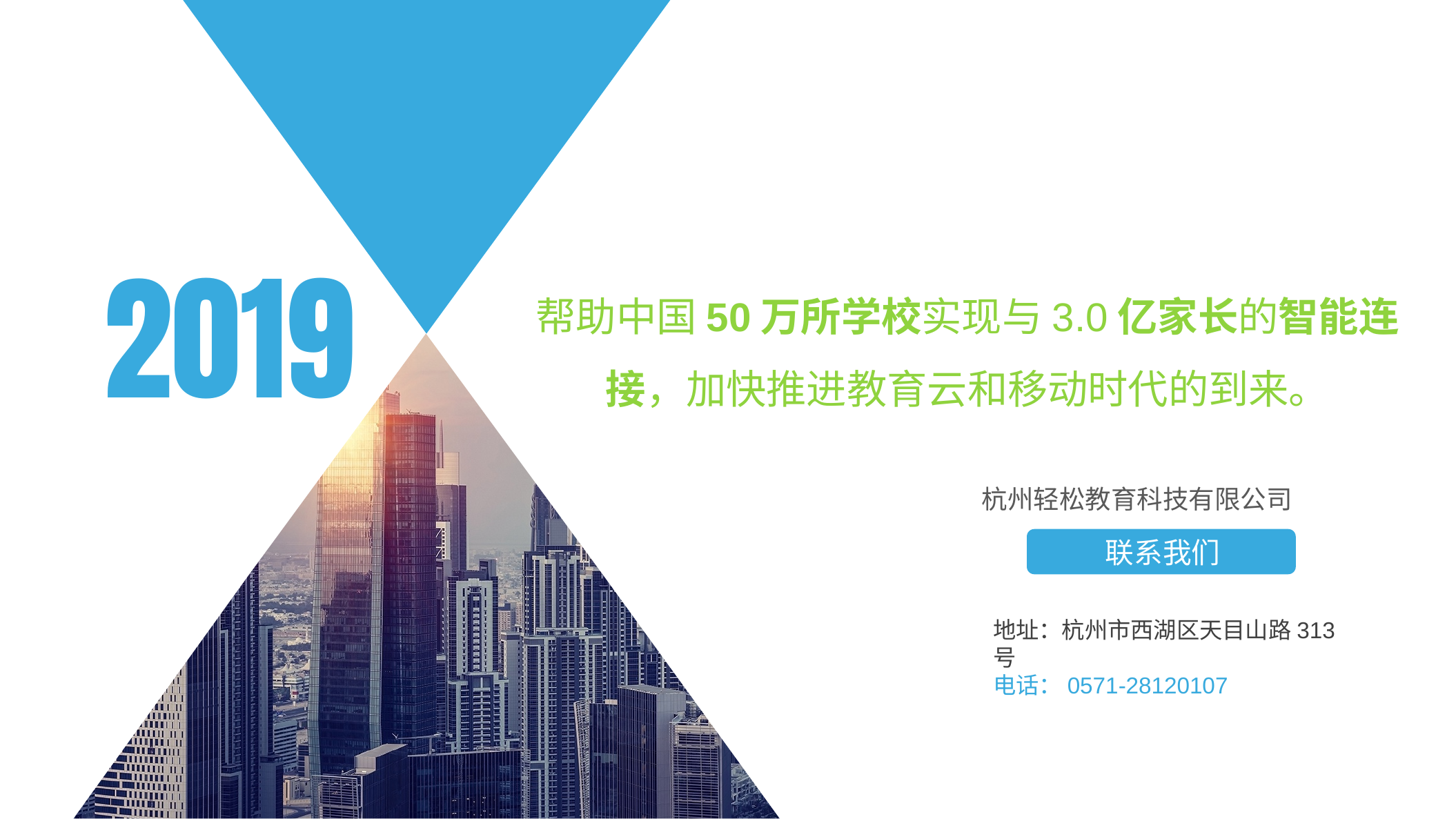

2019
帮助中国50万所学校实现与3.0亿家长的智能连接，加快推进教育云和移动时代的到来。

杭州轻松教育科技有限公司
联系我们

地址：杭州市西湖区天目山路313号
电话：0571-28120107